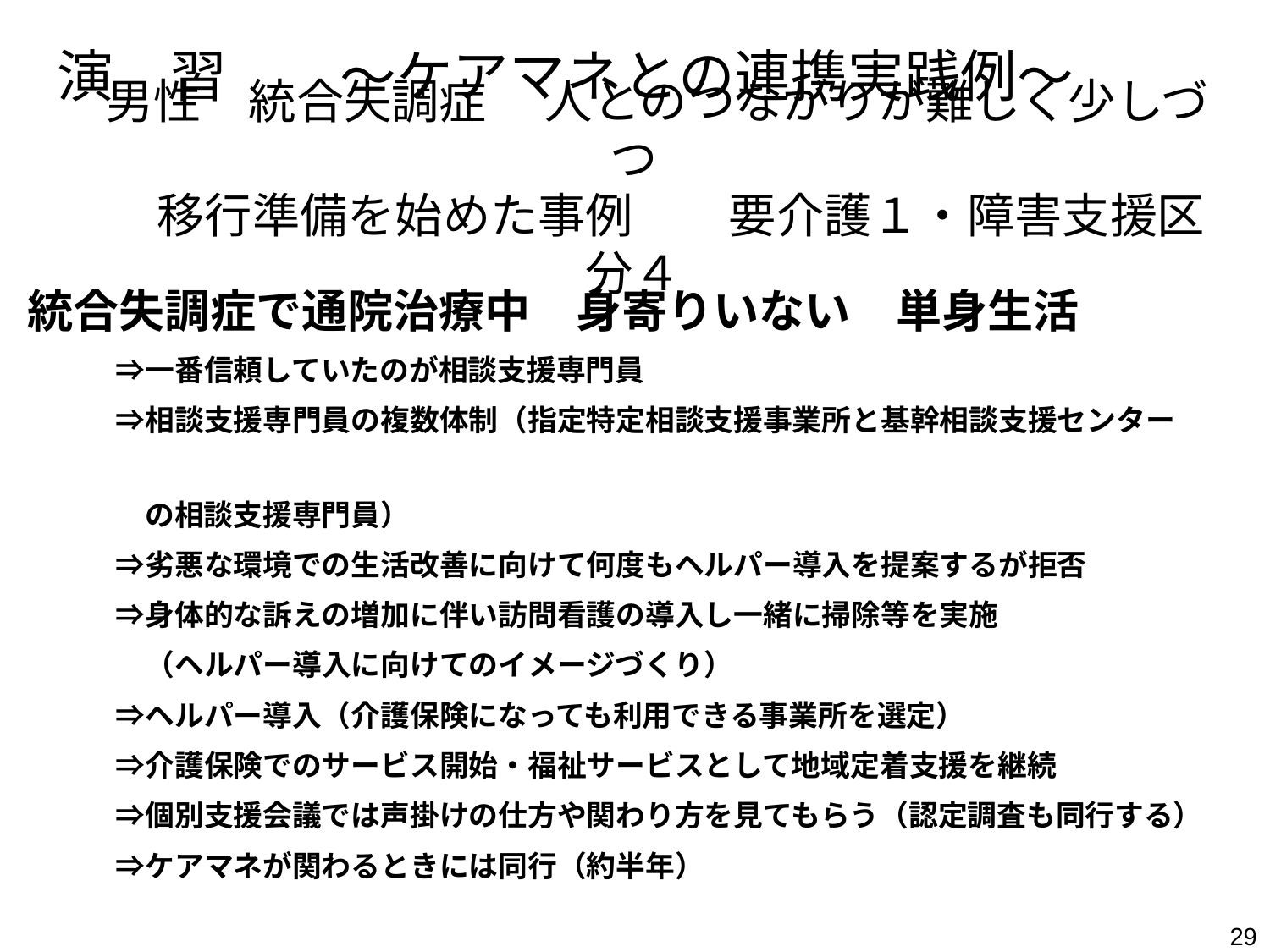

演　習　　～ケアマネとの連携実践例～
# 男性　統合失調症 　人とのつながりが難しく少しづつ 　　移行準備を始めた事例　　要介護１・障害支援区分４
統合失調症で通院治療中　身寄りいない　単身生活
　　　⇒一番信頼していたのが相談支援専門員
　　　⇒相談支援専門員の複数体制（指定特定相談支援事業所と基幹相談支援センター
　　　　の相談支援専門員）
　　　⇒劣悪な環境での生活改善に向けて何度もヘルパー導入を提案するが拒否
　　　⇒身体的な訴えの増加に伴い訪問看護の導入し一緒に掃除等を実施
　　　　（ヘルパー導入に向けてのイメージづくり）
　　　⇒ヘルパー導入（介護保険になっても利用できる事業所を選定）
　　　⇒介護保険でのサービス開始・福祉サービスとして地域定着支援を継続
　　　⇒個別支援会議では声掛けの仕方や関わり方を見てもらう（認定調査も同行する）
　　　⇒ケアマネが関わるときには同行（約半年）
29